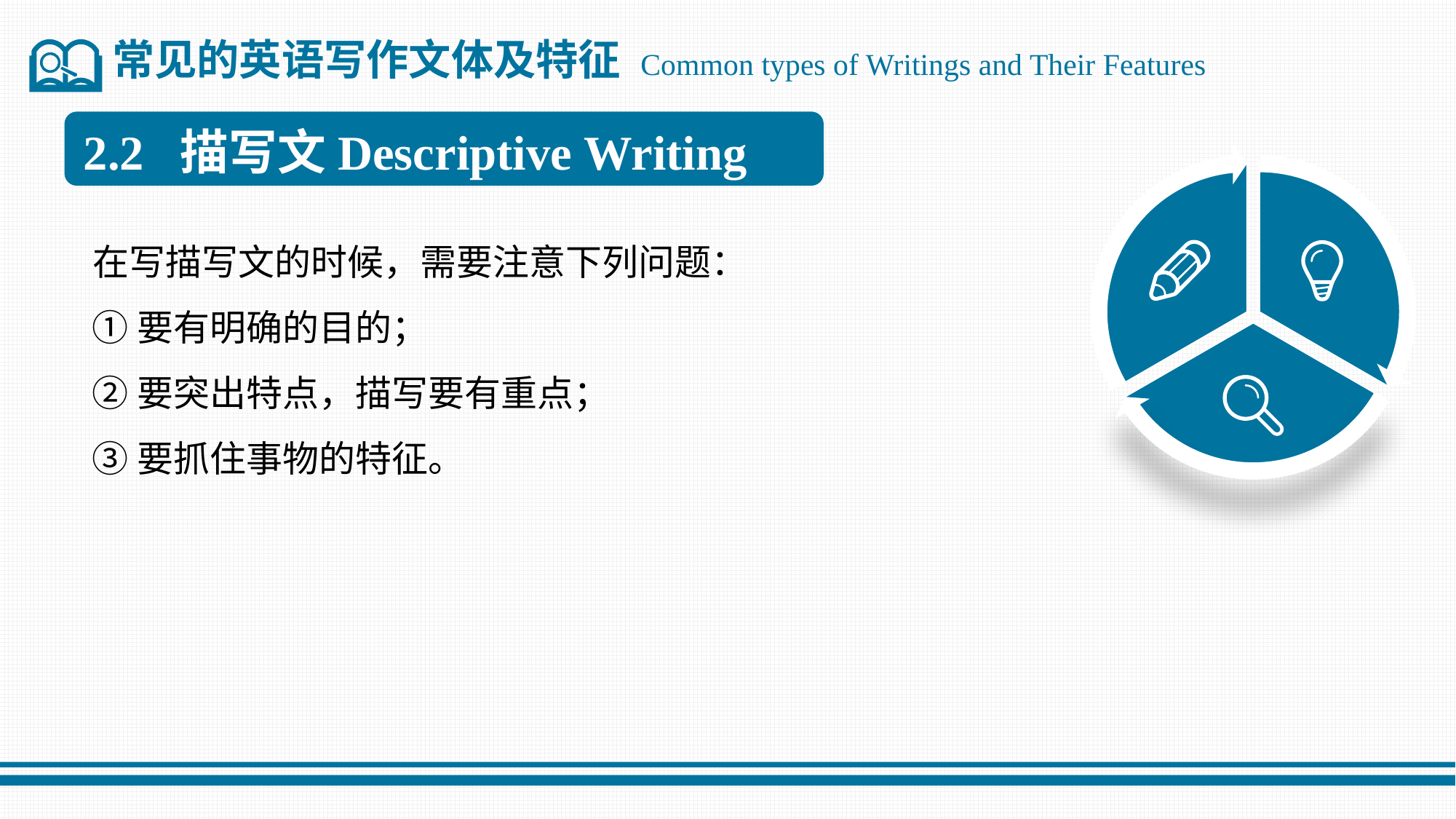

常见的英语写作文体及特征 Common types of Writings and Their Features

2.2  描写文Descriptive Writing

      在写描写文的时候，需要注意下列问题：
       ①要有明确的目的；
       ②要突出特点，描写要有重点；
       ③要抓住事物的特征。